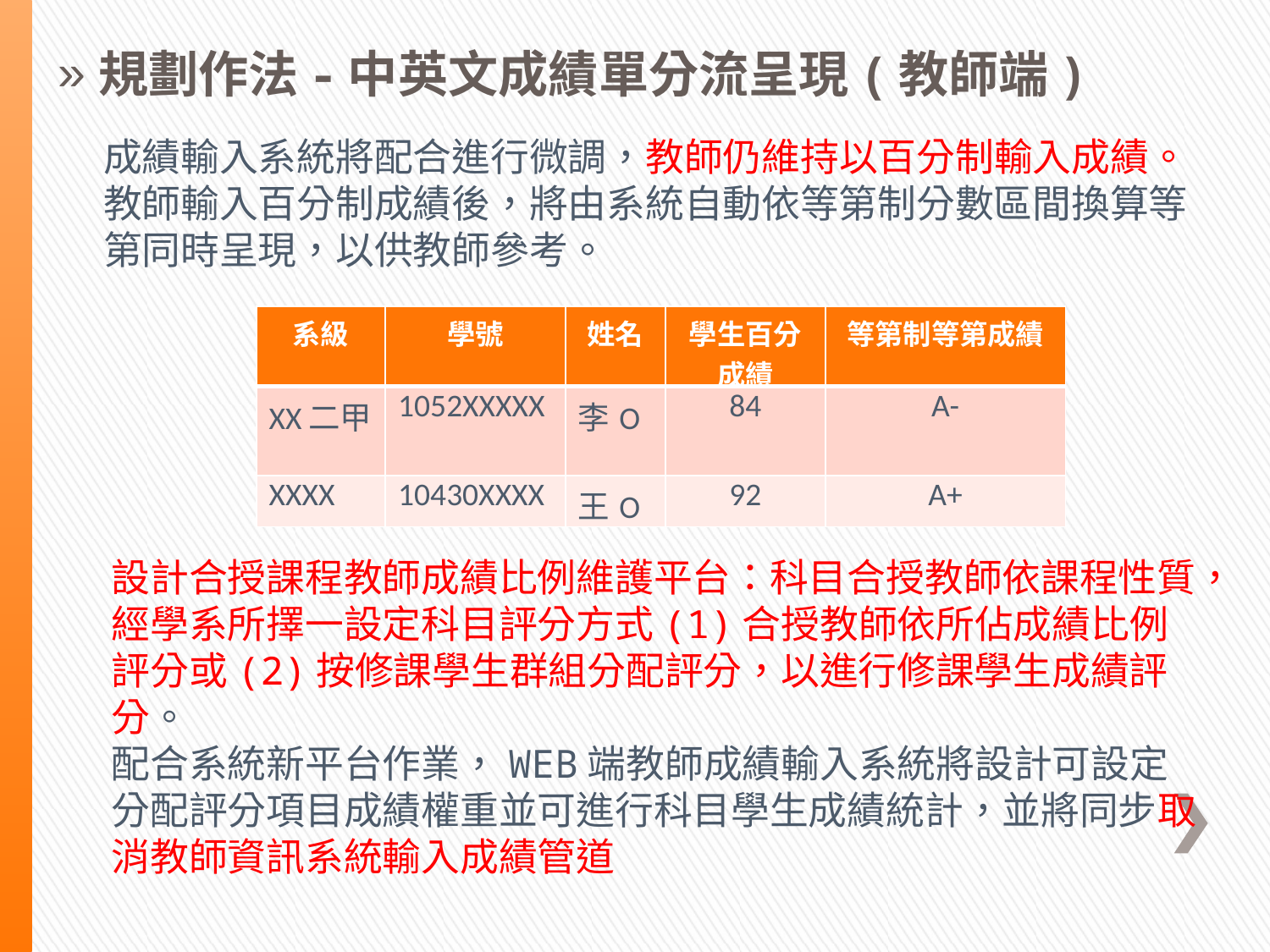

規劃作法-中英文成績單分流呈現(教師端)
成績輸入系統將配合進行微調，教師仍維持以百分制輸入成績。
教師輸入百分制成績後，將由系統自動依等第制分數區間換算等第同時呈現，以供教師參考。
| 系級 | 學號 | 姓名 | 學生百分成績 | 等第制等第成績 |
| --- | --- | --- | --- | --- |
| XX二甲 | 1052XXXXX | 李O | 84 | A- |
| XXXX | 10430XXXX | 王O | 92 | A+ |
設計合授課程教師成績比例維護平台：科目合授教師依課程性質，經學系所擇一設定科目評分方式(1)合授教師依所佔成績比例評分或(2)按修課學生群組分配評分，以進行修課學生成績評分。
配合系統新平台作業，WEB端教師成績輸入系統將設計可設定分配評分項目成績權重並可進行科目學生成績統計，並將同步取消教師資訊系統輸入成績管道